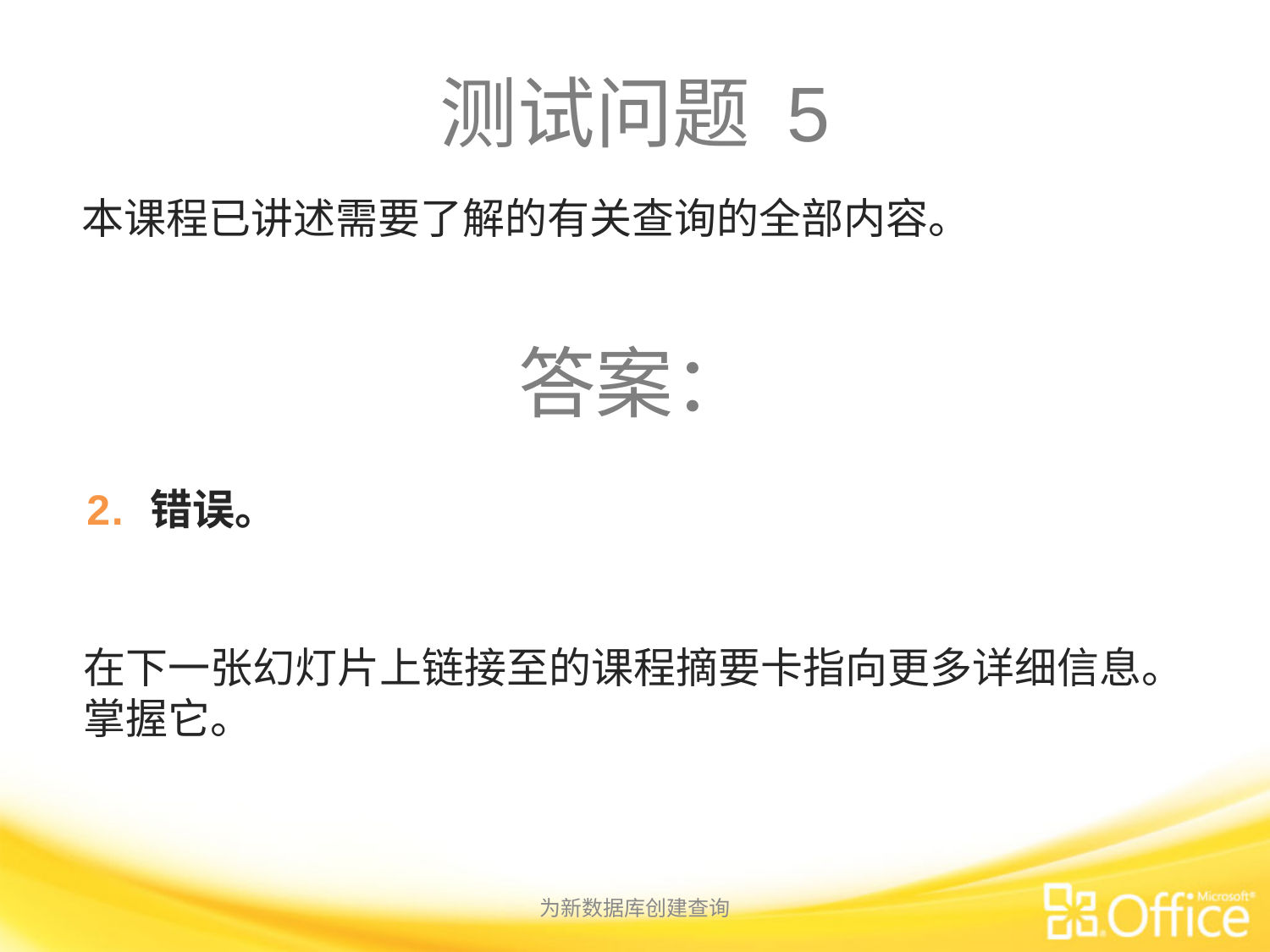

# 测试问题 5
本课程已讲述需要了解的有关查询的全部内容。
答案：
错误。
在下一张幻灯片上链接至的课程摘要卡指向更多详细信息。 掌握它。
为新数据库创建查询